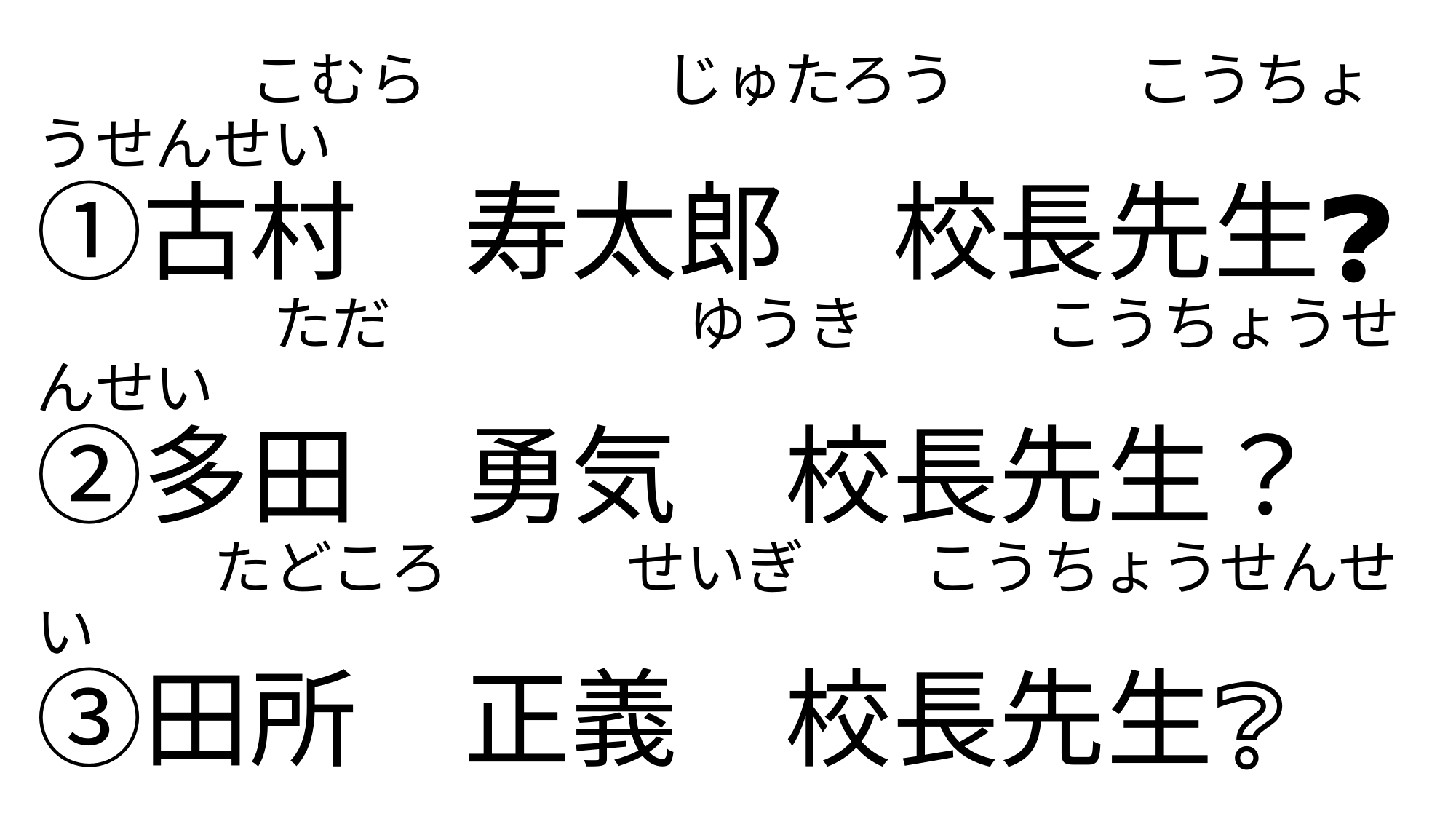

# こむら　　　　じゅたろう　　　こうちょうせんせい ①古村　寿太郎　校長先生❓ 　　　　ただ　　　　　ゆうき　　　こうちょうせんせい ②多田　勇気　校長先生？ 　　　たどころ　　　せいぎ　　こうちょうせんせい ③田所　正義　校長先生❔